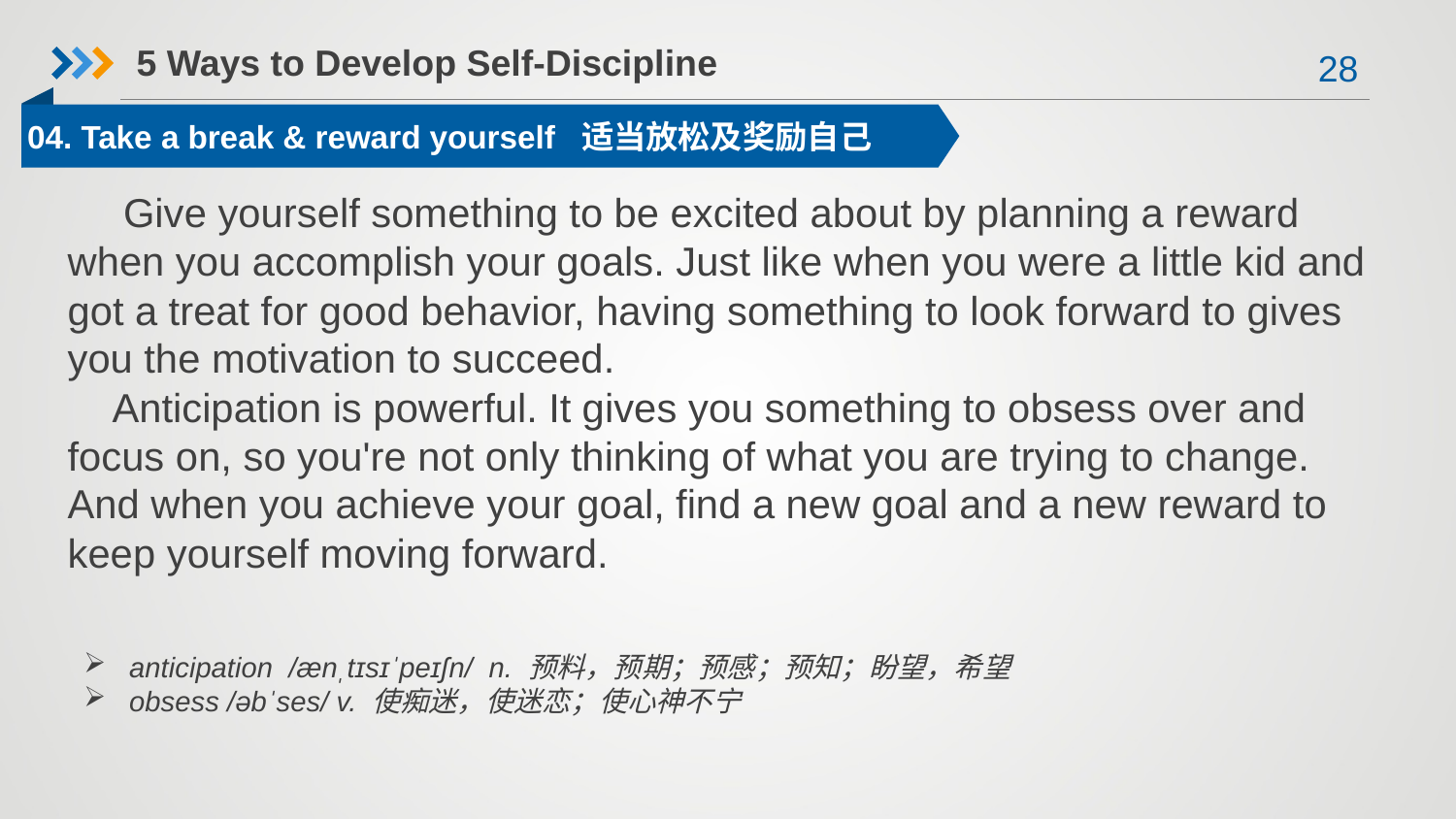

5 Ways to Develop Self-Discipline

04. Take a break & reward yourself  适当放松及奖励自己
     Give yourself something to be excited about by planning a reward when you accomplish your goals. Just like when you were a little kid and got a treat for good behavior, having something to look forward to gives you the motivation to succeed.
    Anticipation is powerful. It gives you something to obsess over and focus on, so you're not only thinking of what you are trying to change. And when you achieve your goal, find a new goal and a new reward to keep yourself moving forward.
anticipation  /ænˌtɪsɪˈpeɪʃn/  n. 预料，预期；预感；预知；盼望，希望
obsess /əbˈses/ v. 使痴迷，使迷恋；使心神不宁